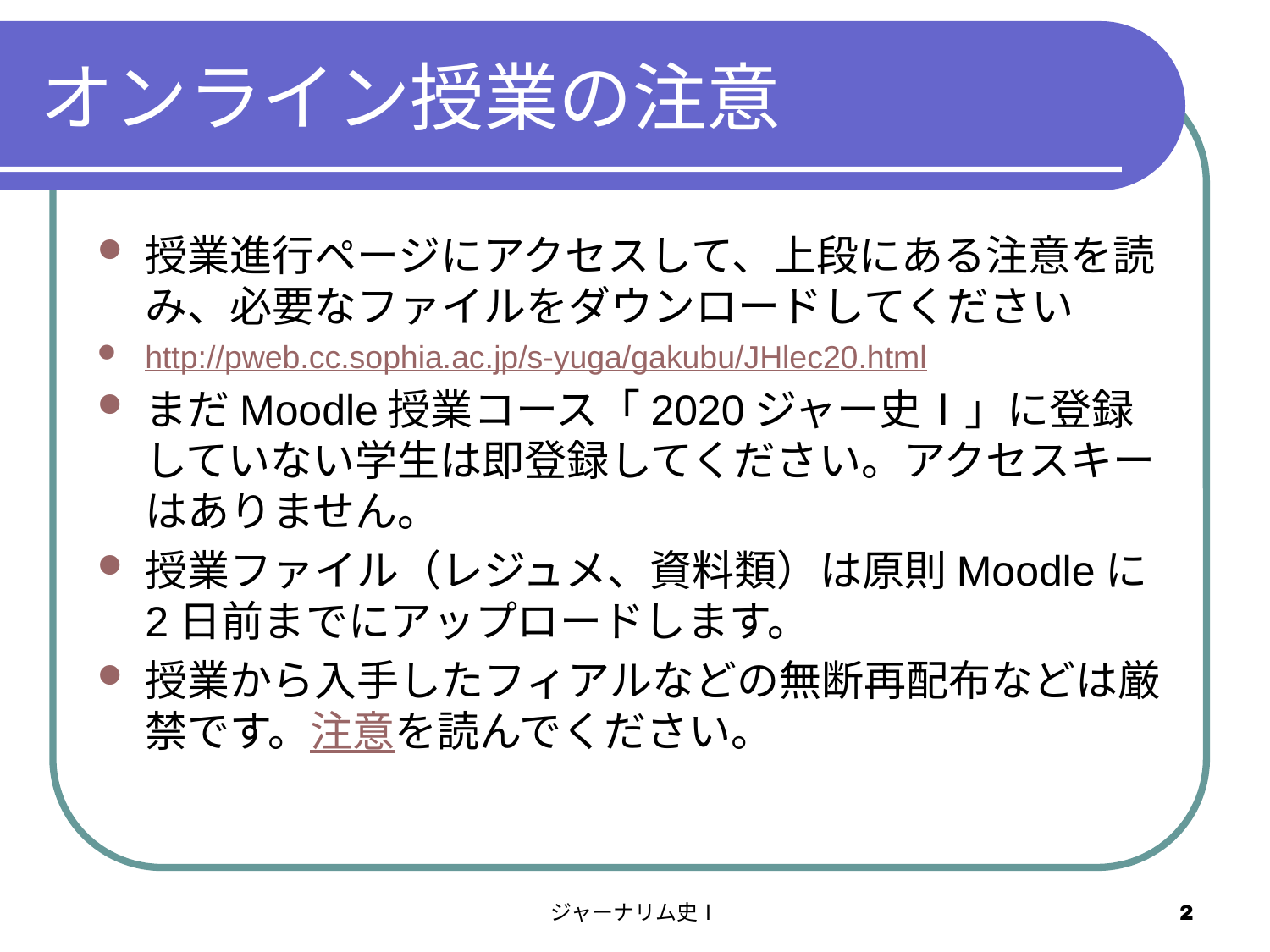

# オンライン授業の注意
授業進行ページにアクセスして、上段にある注意を読み、必要なファイルをダウンロードしてください
http://pweb.cc.sophia.ac.jp/s-yuga/gakubu/JHlec20.html
まだMoodle授業コース「2020ジャー史Ⅰ」に登録していない学生は即登録してください。アクセスキーはありません。
授業ファイル（レジュメ、資料類）は原則Moodleに2日前までにアップロードします。
授業から入手したフィアルなどの無断再配布などは厳禁です。注意を読んでください。

ジャーナリム史Ⅰ
2